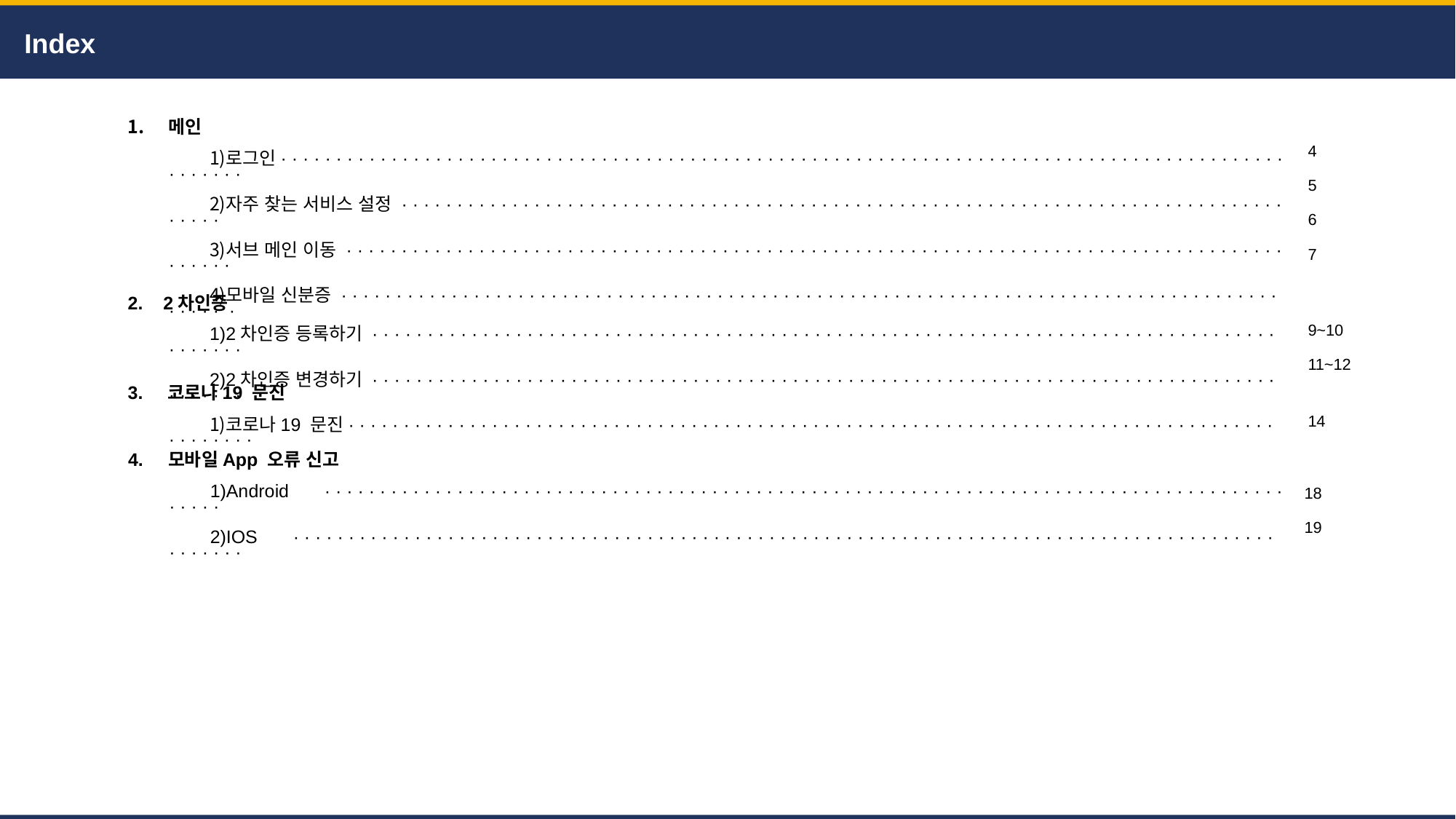

# Index
메인
로그인· · · · · · · · · · · · · · · · · · · · · · · · · · · · · · · · · · · · · · · · · · · · · · · · · · · · · · · · · · · · · · · · · · · · · · · · · · · · · · · · · · · · · · · · · · · · · · · · · ·
자주 찾는 서비스 설정 · · · · · · · · · · · · · · · · · · · · · · · · · · · · · · · · · · · · · · · · · · · · · · · · · · · · · · · · · · · · · · · · · · · · · · · · · · · · · · · · · · · · ·
서브 메인 이동 · · · · · · · · · · · · · · · · · · · · · · · · · · · · · · · · · · · · · · · · · · · · · · · · · · · · · · · · · · · · · · · · · · · · · · · · · · · · · · · · · · · · · · · · · · ·
모바일 신분증 · · · · · · · · · · · · · · · · · · · · · · · · · · · · · · · · · · · · · · · · · · · · · · · · · · · · · · · · · · · · · · · · · · · · · · · · · · · · · · · · · · · · · · · · · ·  ·
4
5
6
7
2.    2차인증
2차인증 등록하기 · · · · · · · · · · · · · · · · · · · · · · · · · · · · · · · · · · · · · · · · · · · · · · · · · · · · · · · · · · · · · · · · · · · · · · · · · · · · · · · · · · · · · · · · ·
2차인증 변경하기 · · · · · · · · · · · · · · · · · · · · · · · · · · · · · · · · · · · · · · · · · · · · · · · · · · · · · · · · · · · · · · · · · · · · · · · · · · · · · · · · · · · · · · · · ·
9~10
11~12
3.    코로나19 문진
코로나19 문진· · · · · · · · · · · · · · · · · · · · · · · · · · · · · · · · · · · · · · · · · · · · · · · · · · · · · · · · · · · · · · · · · · · · · · · · · · · · · · · · · · · · · · · · · · · ·

14
4.    모바일App 오류 신고
Android       · · · · · · · · · · · · · · · · · · · · · · · · · · · · · · · · · · · · · · · · · · · · · · · · · · · · · · · · · · · · · · · · · · · · · · · · · · · · · · · · · · · · · · · · · · · ·
IOS       · · · · · · · · · · · · · · · · · · · · · · · · · · · · · · · · · · · · · · · · · · · · · · · · · · · · · · · · · · · · · · · · · · · · · · · · · · · · · · · · · · · · · · · · · · · · · · · ·

18
19
2